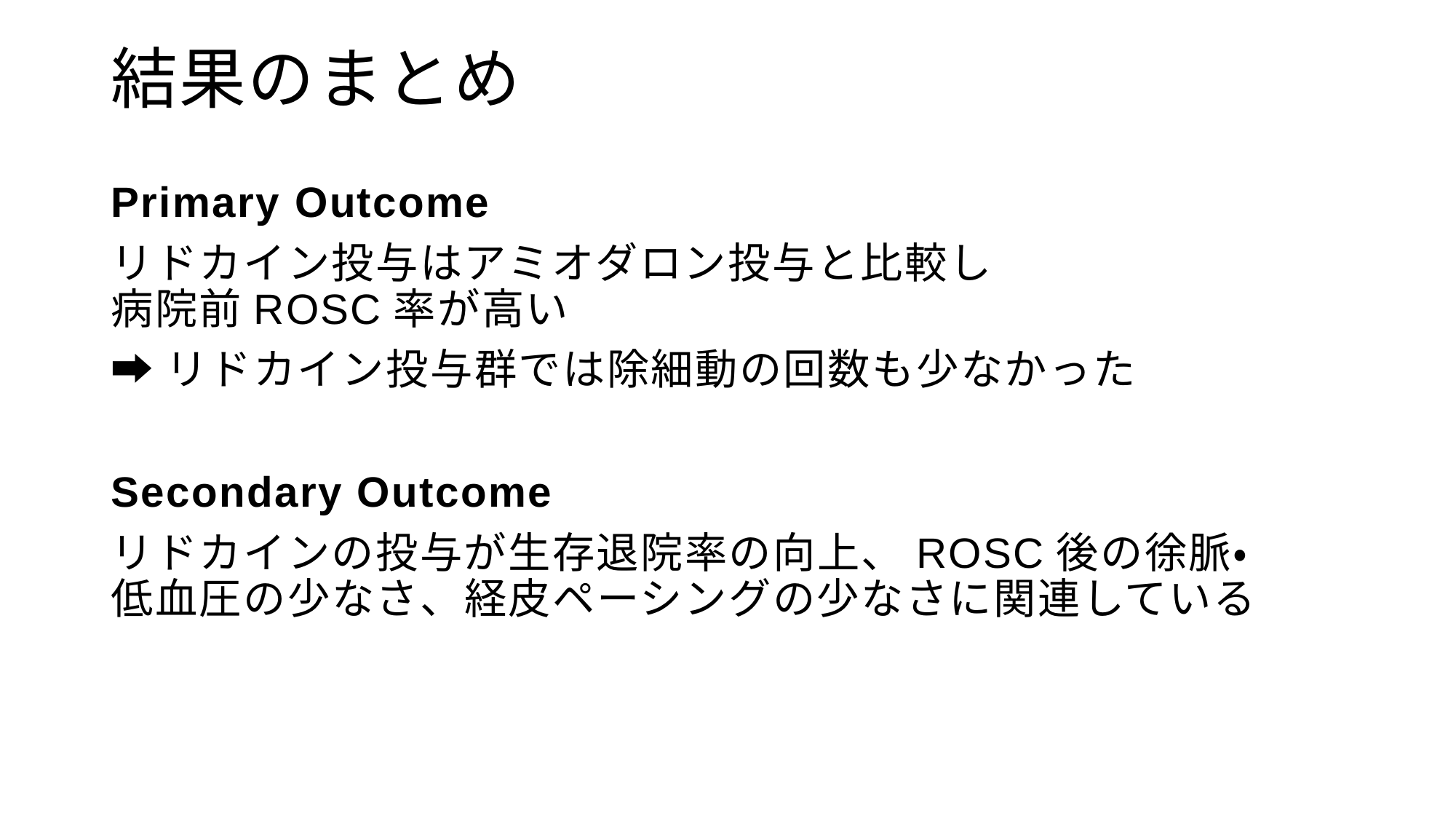

# 結果のまとめ
Primary Outcome
リドカイン投与はアミオダロン投与と比較し
病院前ROSC率が高い
➡リドカイン投与群では除細動の回数も少なかった

Secondary Outcome
リドカインの投与が生存退院率の向上、ROSC後の徐脈・
低血圧の少なさ、経皮ペーシングの少なさに関連している